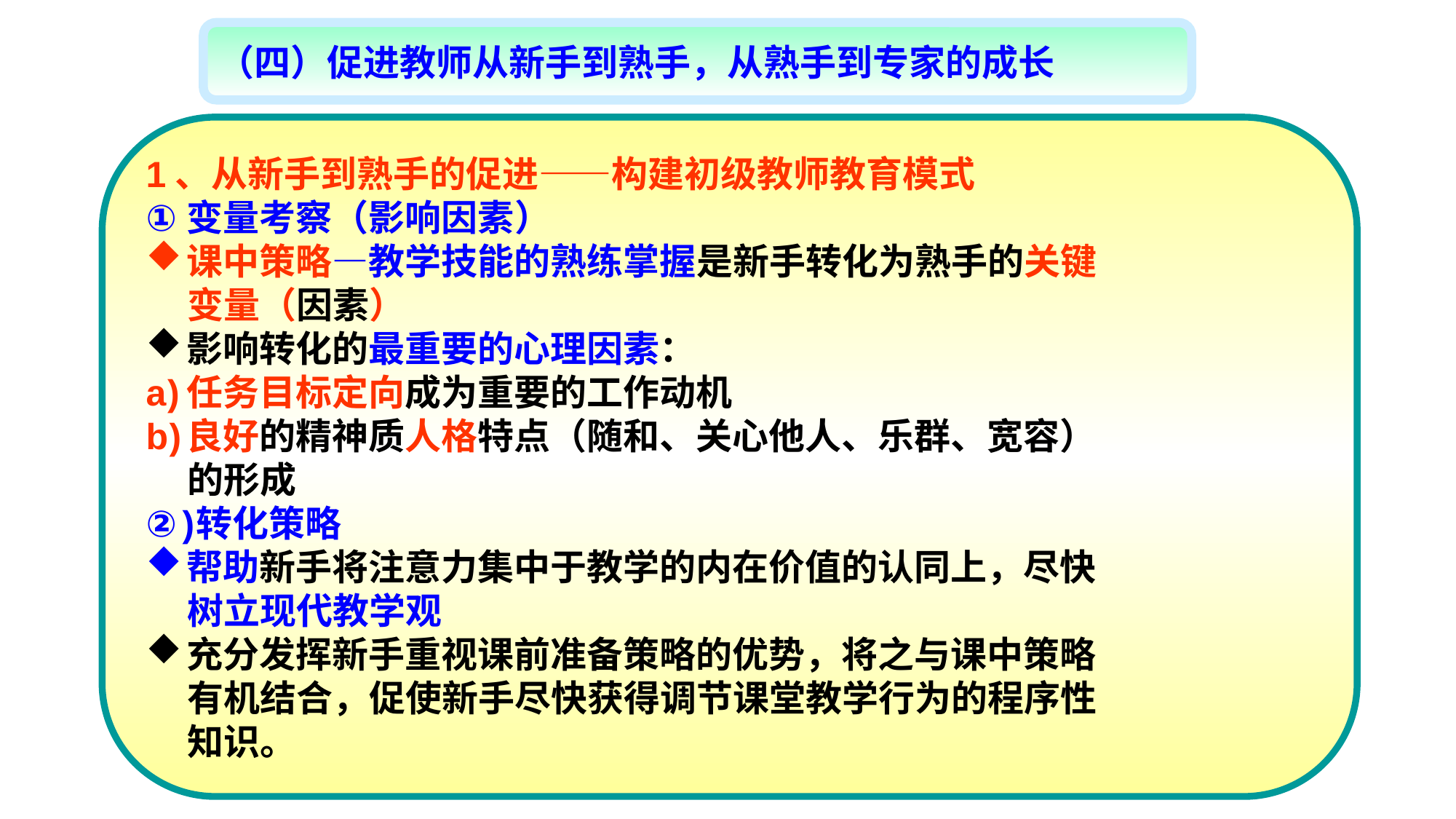

（四）促进教师从新手到熟手，从熟手到专家的成长
1、从新手到熟手的促进——构建初级教师教育模式
变量考察（影响因素）
课中策略—教学技能的熟练掌握是新手转化为熟手的关键
    变量（因素）
影响转化的最重要的心理因素：
任务目标定向成为重要的工作动机
良好的精神质人格特点（随和、关心他人、乐群、宽容）
    的形成
转化策略
帮助新手将注意力集中于教学的内在价值的认同上，尽快
    树立现代教学观
充分发挥新手重视课前准备策略的优势，将之与课中策略
    有机结合，促使新手尽快获得调节课堂教学行为的程序性
    知识。